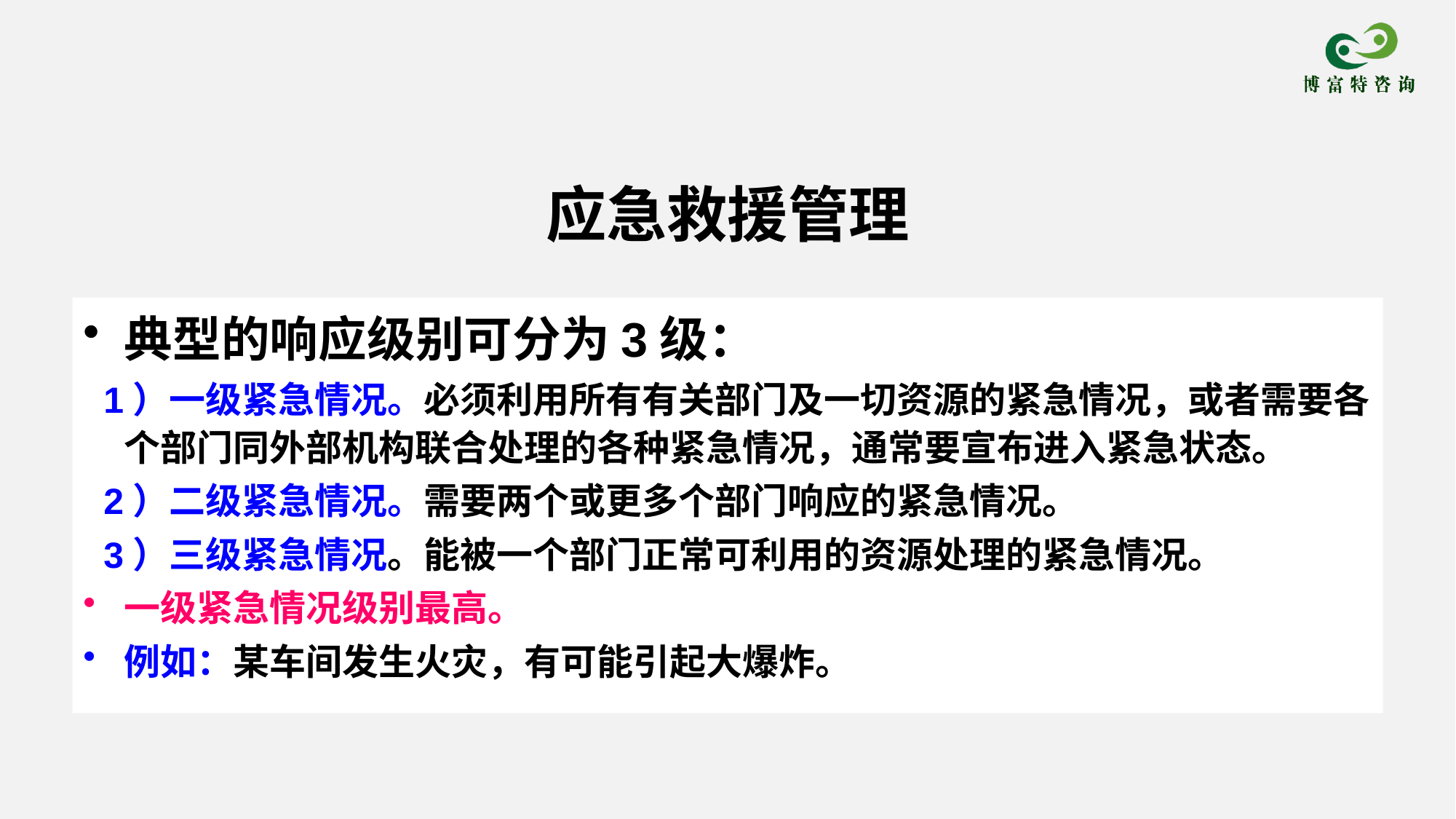

应急救援管理
典型的响应级别可分为3级：
  1）一级紧急情况。必须利用所有有关部门及一切资源的紧急情况，或者需要各个部门同外部机构联合处理的各种紧急情况，通常要宣布进入紧急状态。
  2）二级紧急情况。需要两个或更多个部门响应的紧急情况。
  3）三级紧急情况。能被一个部门正常可利用的资源处理的紧急情况。
一级紧急情况级别最高。
例如：某车间发生火灾，有可能引起大爆炸。